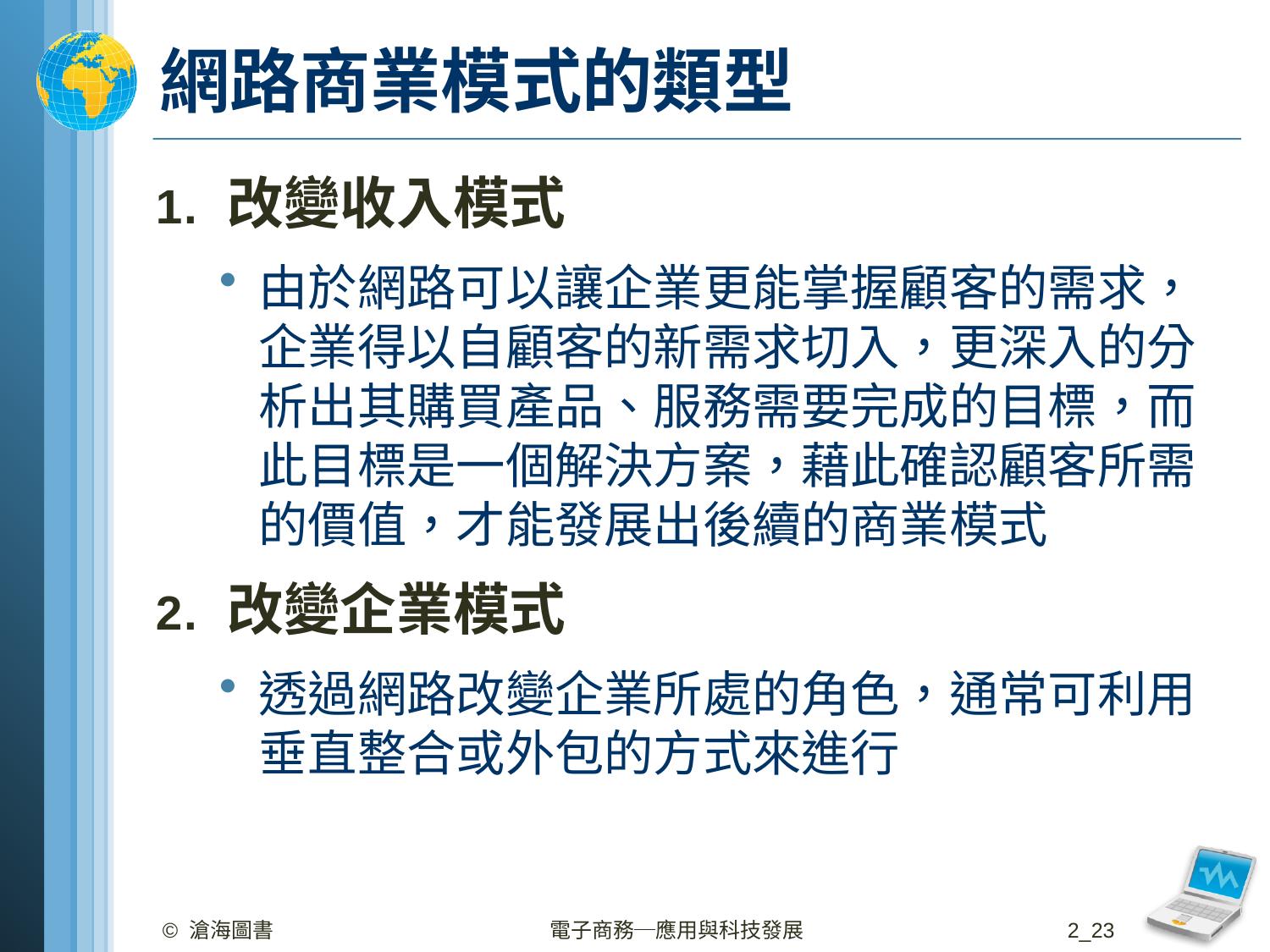

# 網路商業模式的類型
改變收入模式
由於網路可以讓企業更能掌握顧客的需求，企業得以自顧客的新需求切入，更深入的分析出其購買產品、服務需要完成的目標，而此目標是一個解決方案，藉此確認顧客所需的價值，才能發展出後續的商業模式
改變企業模式
透過網路改變企業所處的角色，通常可利用垂直整合或外包的方式來進行
© 滄海圖書
電子商務─應用與科技發展
2_23